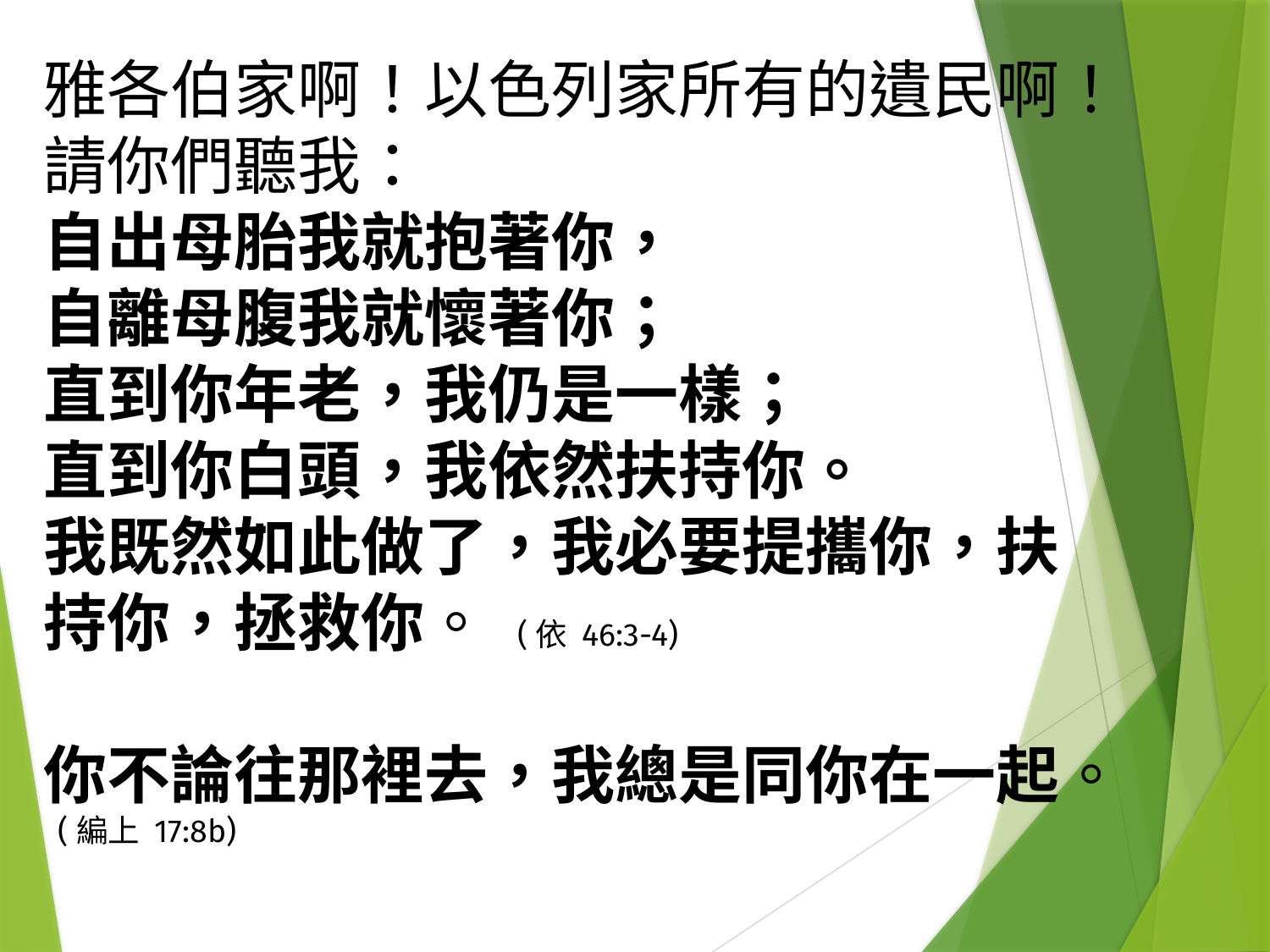

雅各伯家啊！以色列家所有的遺民啊！請你們聽我：
自出母胎我就抱著你，
自離母腹我就懷著你；
直到你年老，我仍是一樣；
直到你白頭，我依然扶持你。
我既然如此做了，我必要提攜你，扶持你，拯救你。 (依 46:3-4)

你不論往那裡去，我總是同你在一起。 (編上 17:8b)